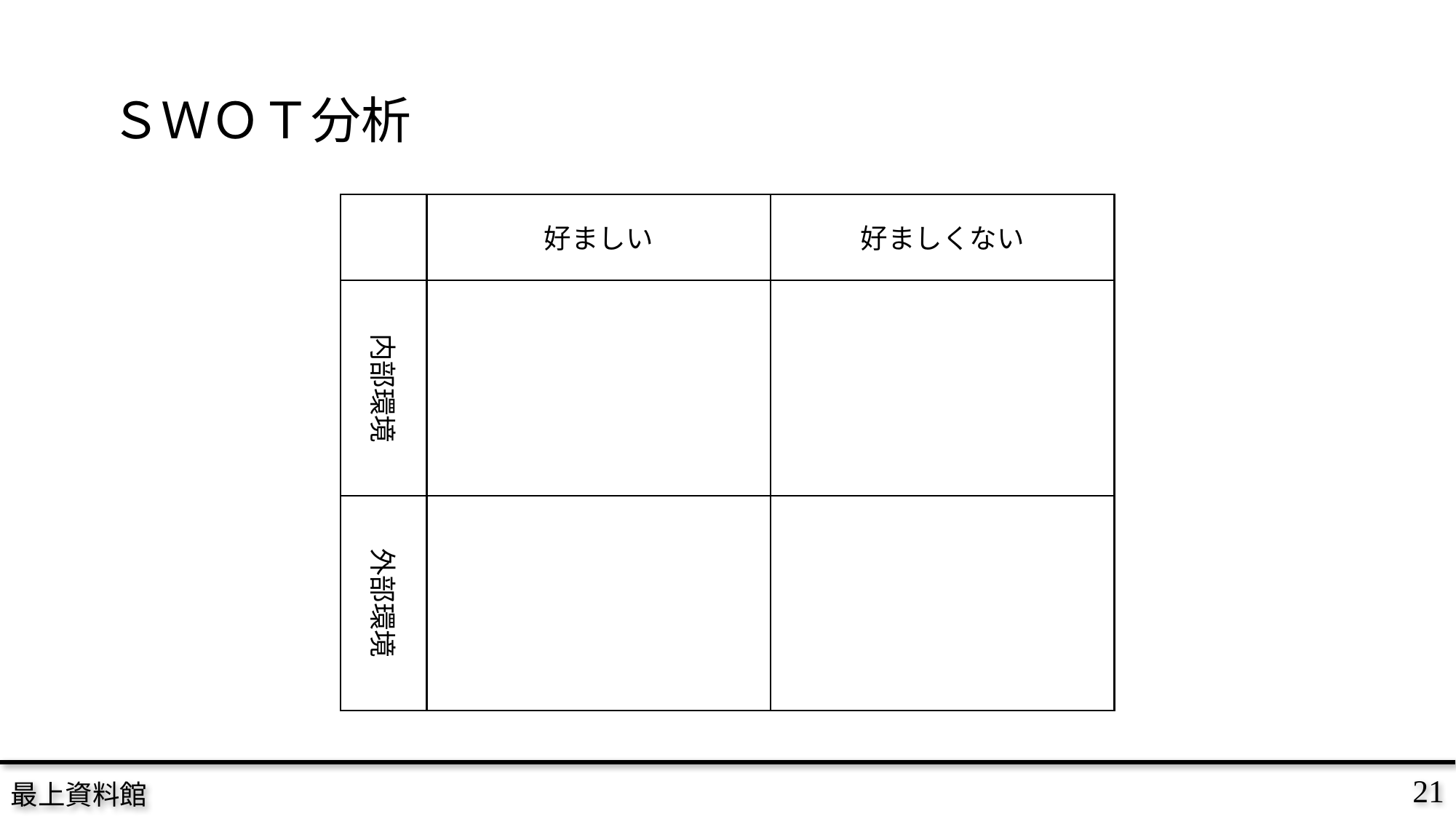

# ＳＷＯＴ分析

好ましい
好ましくない
内部環境
強み
Strengths
弱み
Weaknesses
外部環境
機会
Opportunity
脅威
Threat